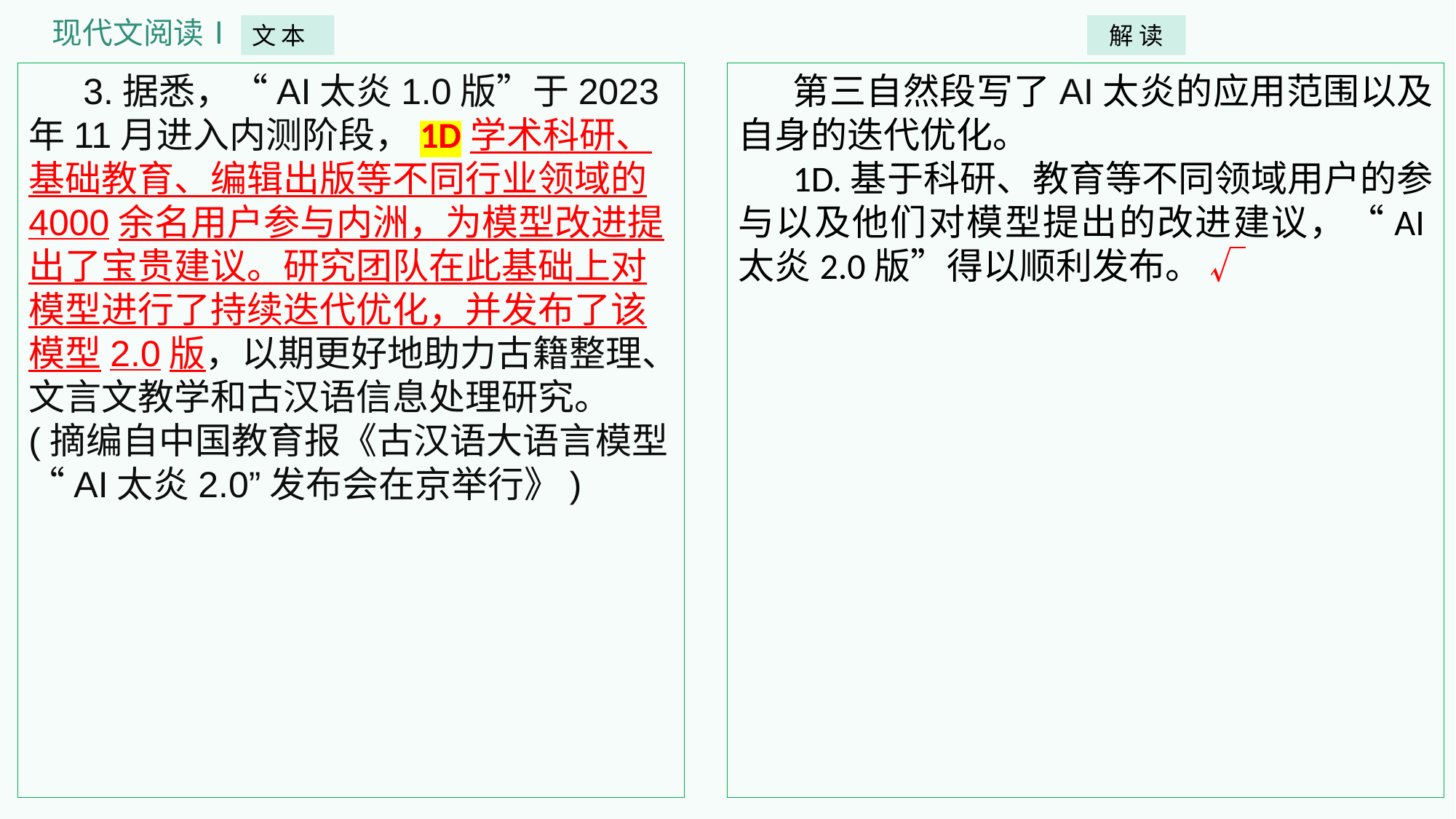

现代文阅读Ⅰ
文 本
解 读
3.据悉，“AI太炎1.0版”于2023年11月进入内测阶段，1D学术科研、基础教育、编辑出版等不同行业领域的4000余名用户参与内洲，为模型改进提出了宝贵建议。研究团队在此基础上对模型进行了持续迭代优化，并发布了该模型2.0版，以期更好地助力古籍整理、文言文教学和古汉语信息处理研究。
(摘编自中国教育报《古汉语大语言模型“AI太炎2.0”发布会在京举行》)
第三自然段写了AI太炎的应用范围以及自身的迭代优化。
1D.基于科研、教育等不同领域用户的参与以及他们对模型提出的改进建议，“AI太炎2.0版”得以顺利发布。 √